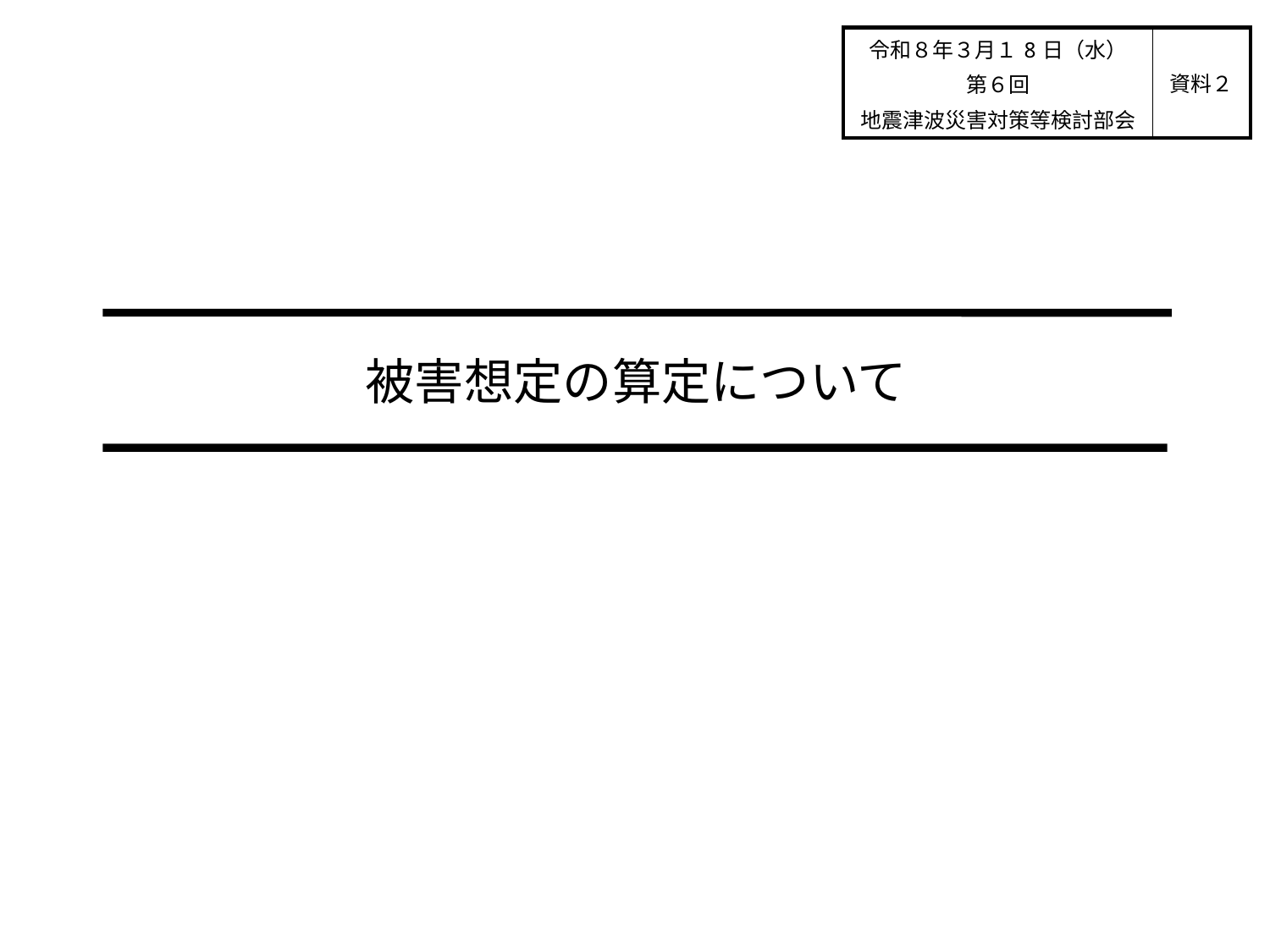

| 令和８年３月１8日（水） 第６回 地震津波災害対策等検討部会 | 資料２ |
| --- | --- |

被害想定の算定について